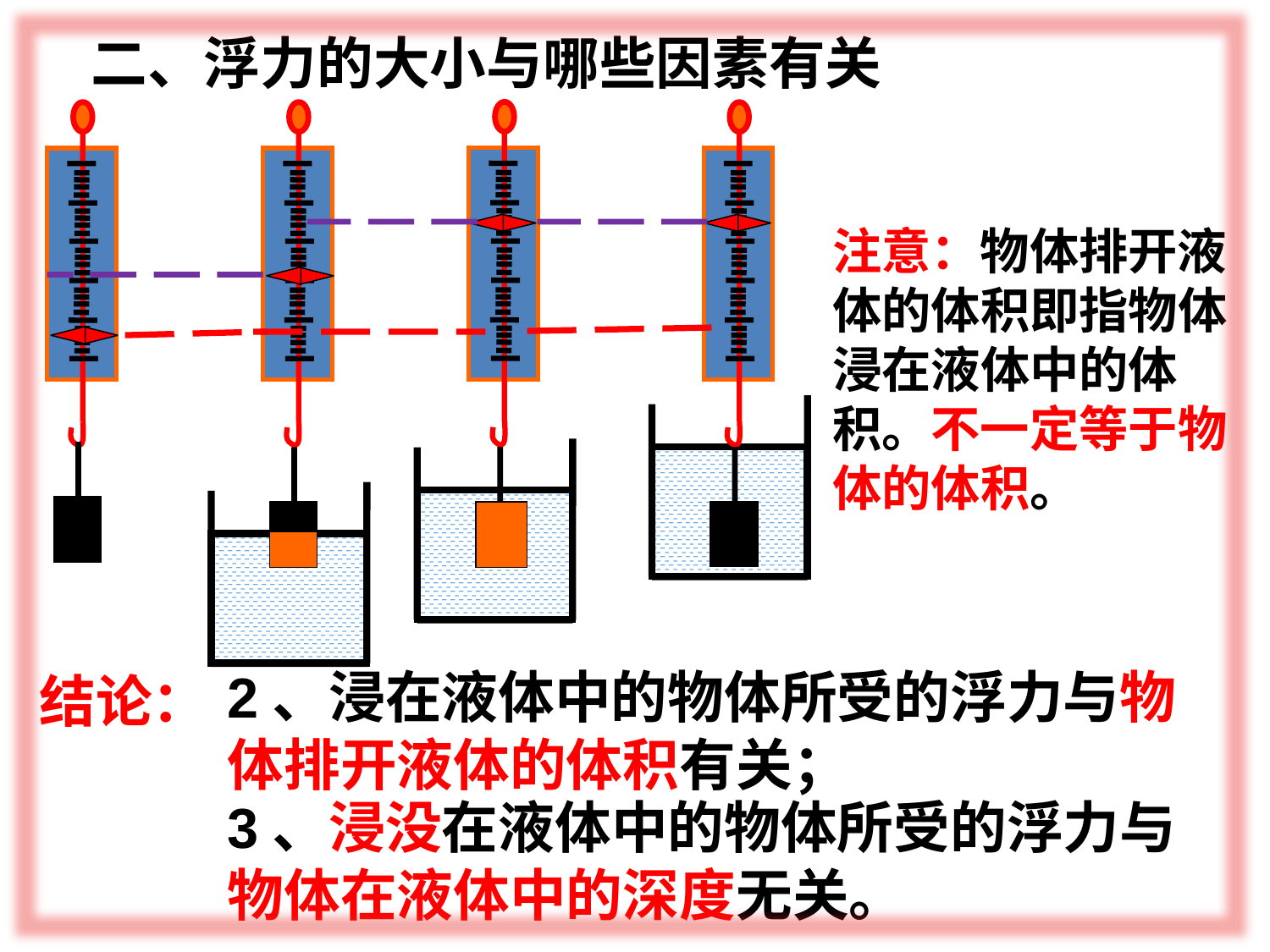

二、浮力的大小与哪些因素有关

注意：物体排开液体的体积即指物体浸在液体中的体积。不一定等于物体的体积。

2、浸在液体中的物体所受的浮力与物体排开液体的体积有关；
结论：
3、浸没在液体中的物体所受的浮力与物体在液体中的深度无关。